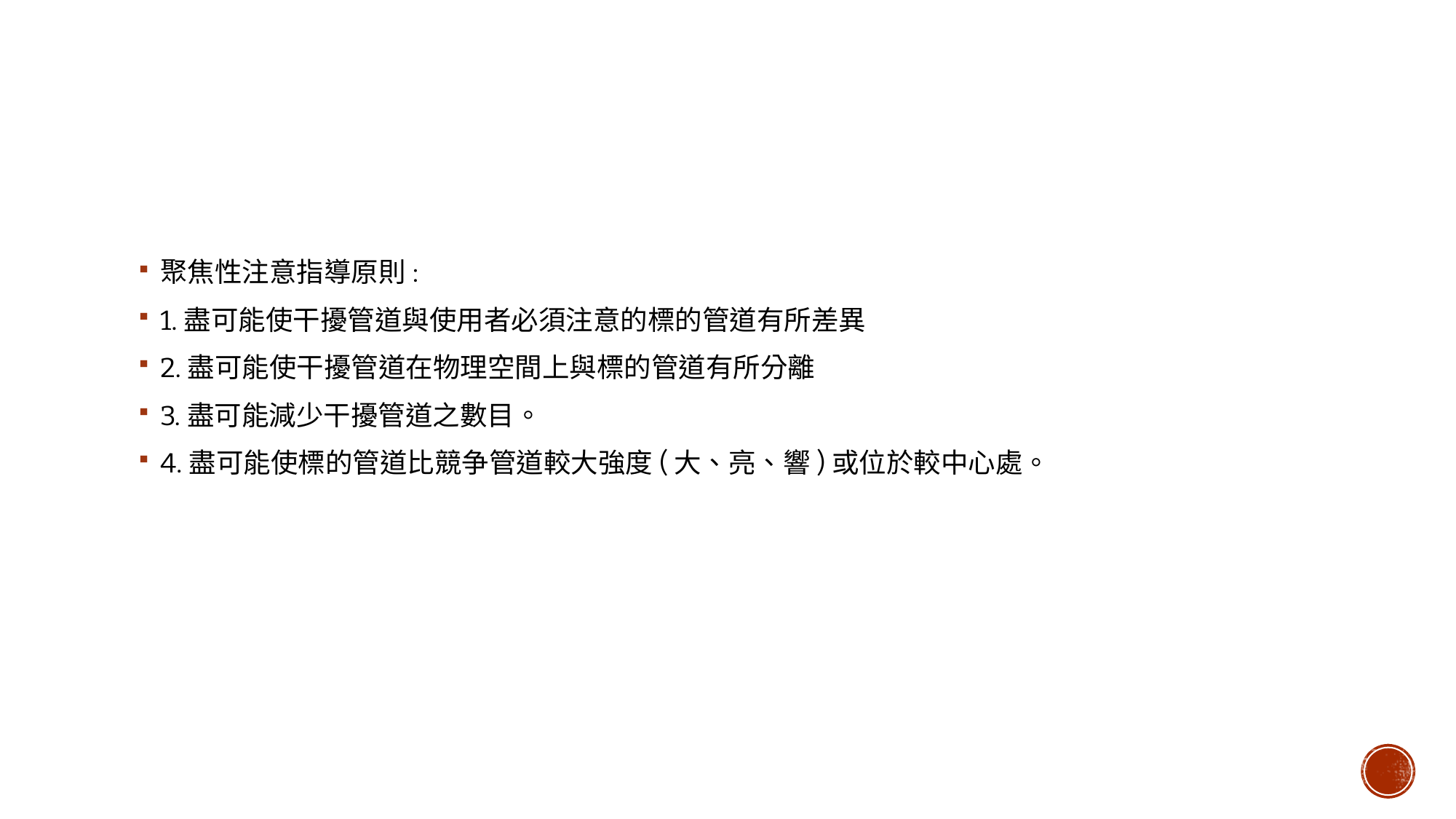

#
聚焦性注意指導原則:
1.盡可能使干擾管道與使用者必須注意的標的管道有所差異
2.盡可能使干擾管道在物理空間上與標的管道有所分離
3.盡可能減少干擾管道之數目。
4.盡可能使標的管道比競争管道較大強度(大、亮、響)或位於較中心處。